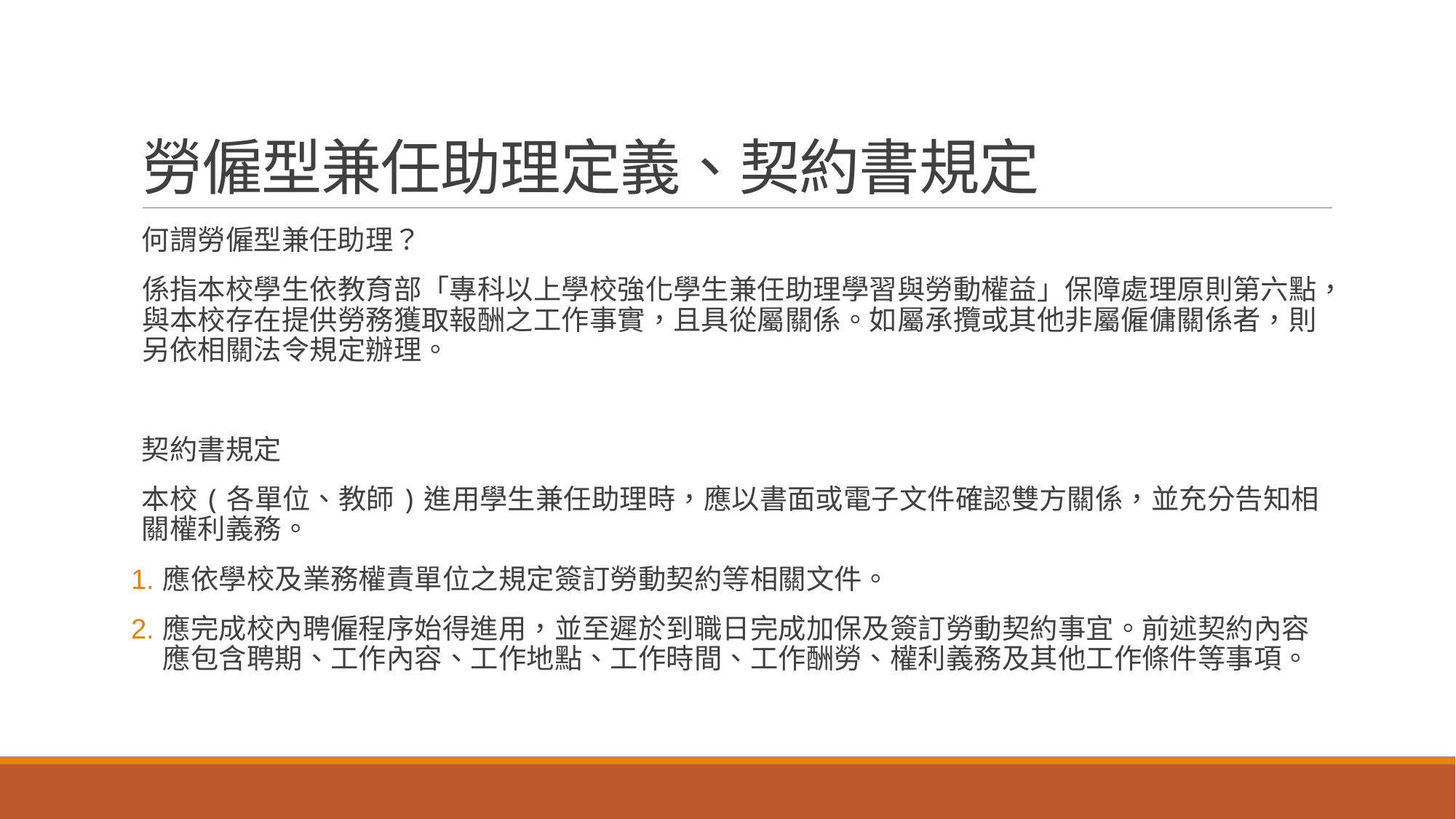

# 勞僱型兼任助理定義、契約書規定
何謂勞僱型兼任助理？
係指本校學生依教育部「專科以上學校強化學生兼任助理學習與勞動權益」保障處理原則第六點，與本校存在提供勞務獲取報酬之工作事實，且具從屬關係。如屬承攬或其他非屬僱傭關係者，則另依相關法令規定辦理。

契約書規定
本校(各單位、教師)進用學生兼任助理時，應以書面或電子文件確認雙方關係，並充分告知相關權利義務。
應依學校及業務權責單位之規定簽訂勞動契約等相關文件。
應完成校內聘僱程序始得進用，並至遲於到職日完成加保及簽訂勞動契約事宜。前述契約內容應包含聘期、工作內容、工作地點、工作時間、工作酬勞、權利義務及其他工作條件等事項。